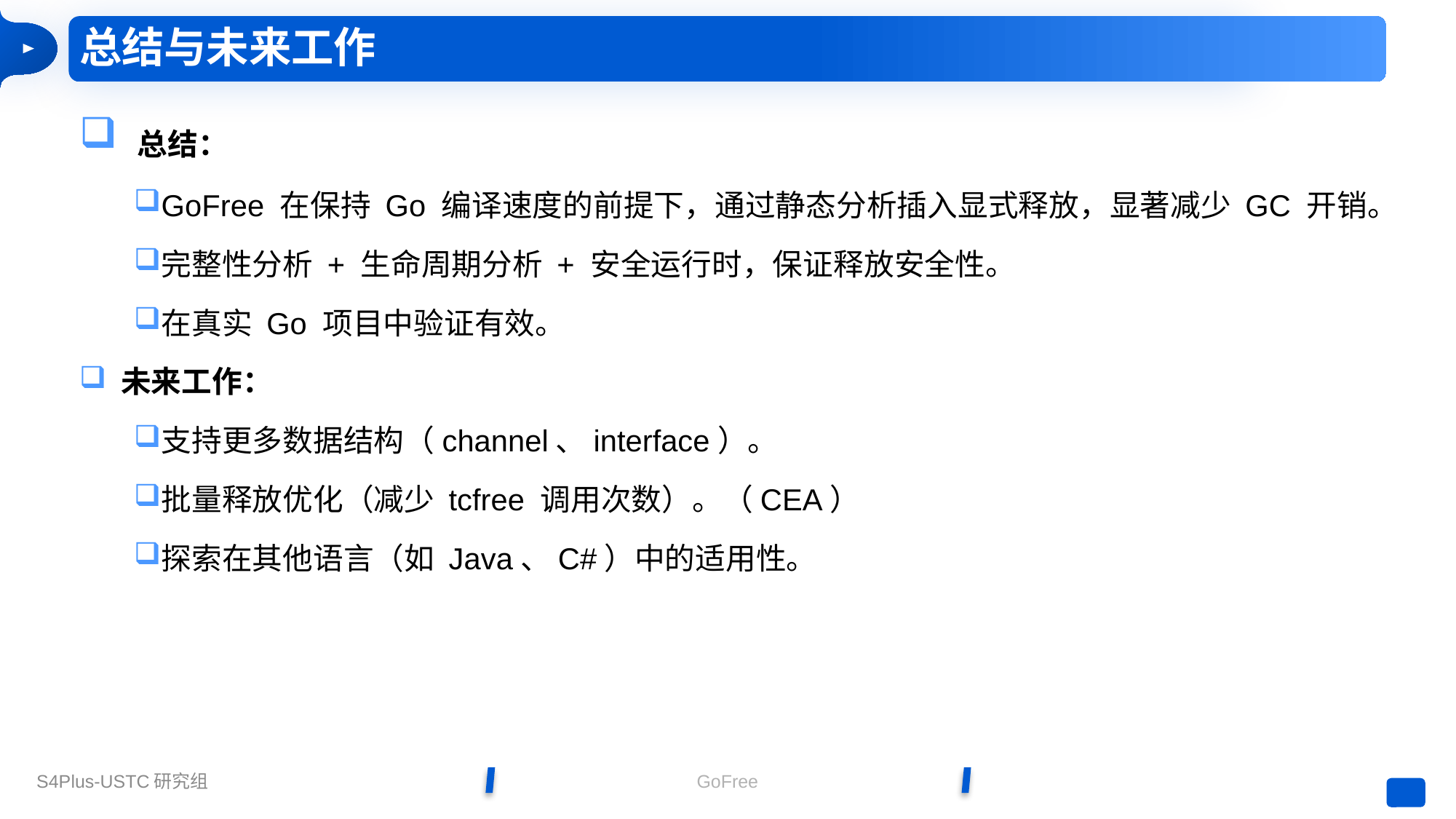

# 总结与未来工作
 总结：
GoFree 在保持 Go 编译速度的前提下，通过静态分析插入显式释放，显著减少 GC 开销。
完整性分析 + 生命周期分析 + 安全运行时，保证释放安全性。
在真实 Go 项目中验证有效。
 未来工作：
支持更多数据结构（channel、interface）。
批量释放优化（减少 tcfree 调用次数）。（CEA）
探索在其他语言（如 Java、C#）中的适用性。

GoFree
14